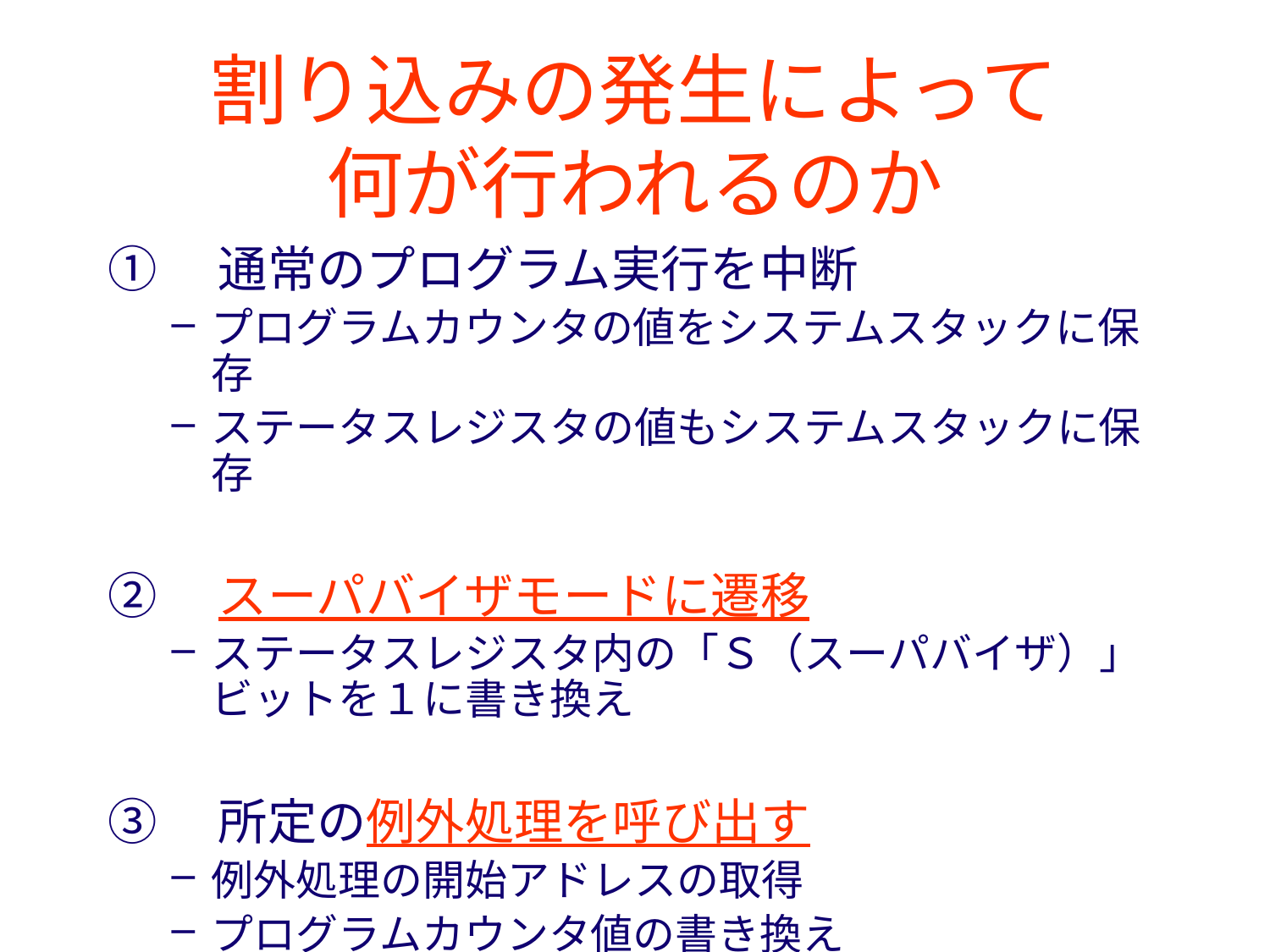

# 割り込みの発生によって 何が行われるのか
①　通常のプログラム実行を中断
プログラムカウンタの値をシステムスタックに保存
ステータスレジスタの値もシステムスタックに保存

②　スーパバイザモードに遷移
ステータスレジスタ内の「Ｓ（スーパバイザ）」ビットを１に書き換え

③　所定の例外処理を呼び出す
例外処理の開始アドレスの取得
プログラムカウンタ値の書き換え